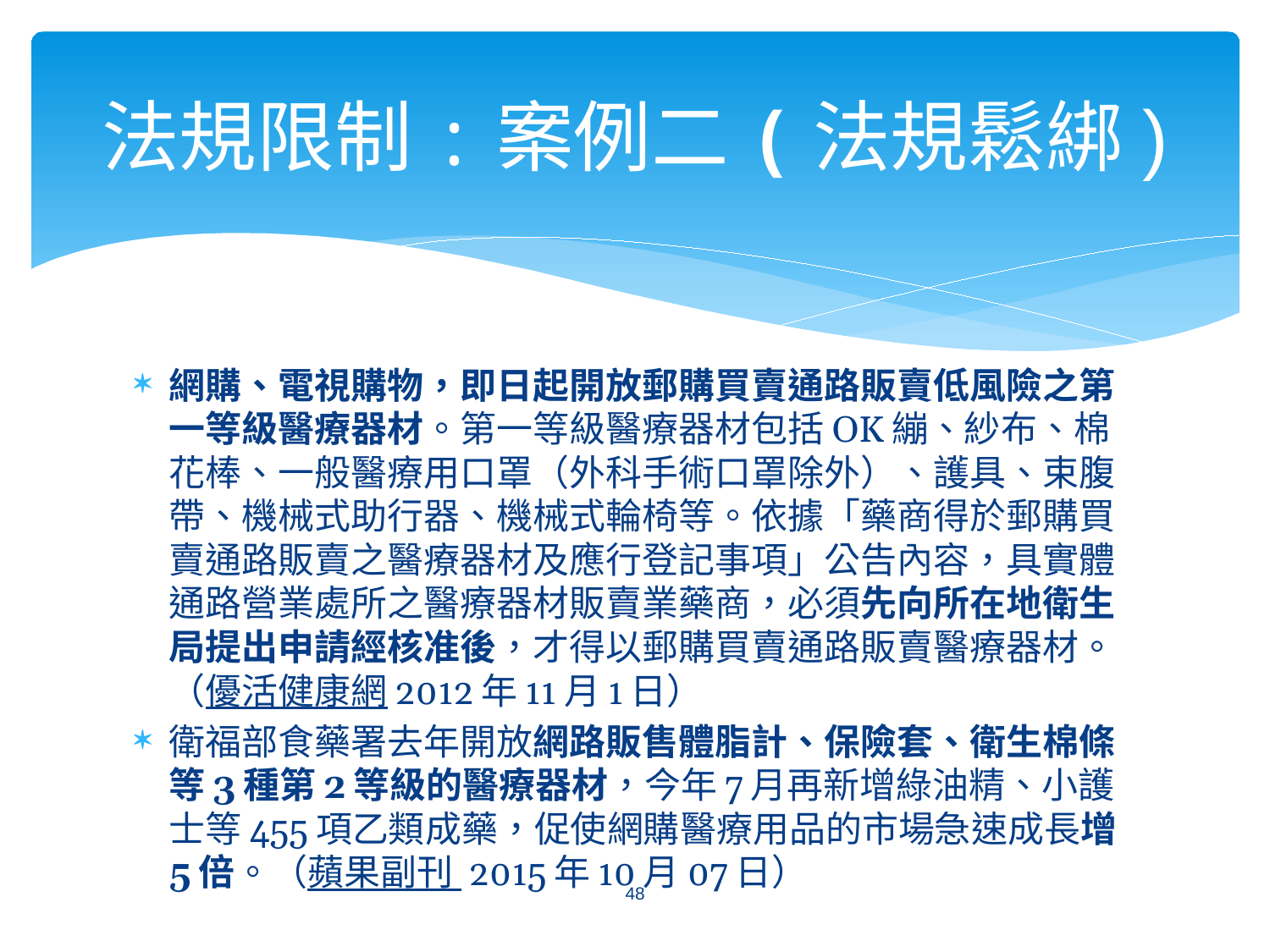

# 法規限制:案例二(法規鬆綁)
網購、電視購物，即日起開放郵購買賣通路販賣低風險之第一等級醫療器材。第一等級醫療器材包括OK繃、紗布、棉花棒、一般醫療用口罩（外科手術口罩除外）、護具、束腹帶、機械式助行器、機械式輪椅等。依據「藥商得於郵購買賣通路販賣之醫療器材及應行登記事項」公告內容，具實體通路營業處所之醫療器材販賣業藥商，必須先向所在地衛生局提出申請經核准後，才得以郵購買賣通路販賣醫療器材。（優活健康網2012年11月1日）
衛福部食藥署去年開放網路販售體脂計、保險套、衛生棉條等3種第2等級的醫療器材，今年7月再新增綠油精、小護士等455項乙類成藥，促使網購醫療用品的市場急速成長增5倍。（蘋果副刊 2015年10月07日）
48